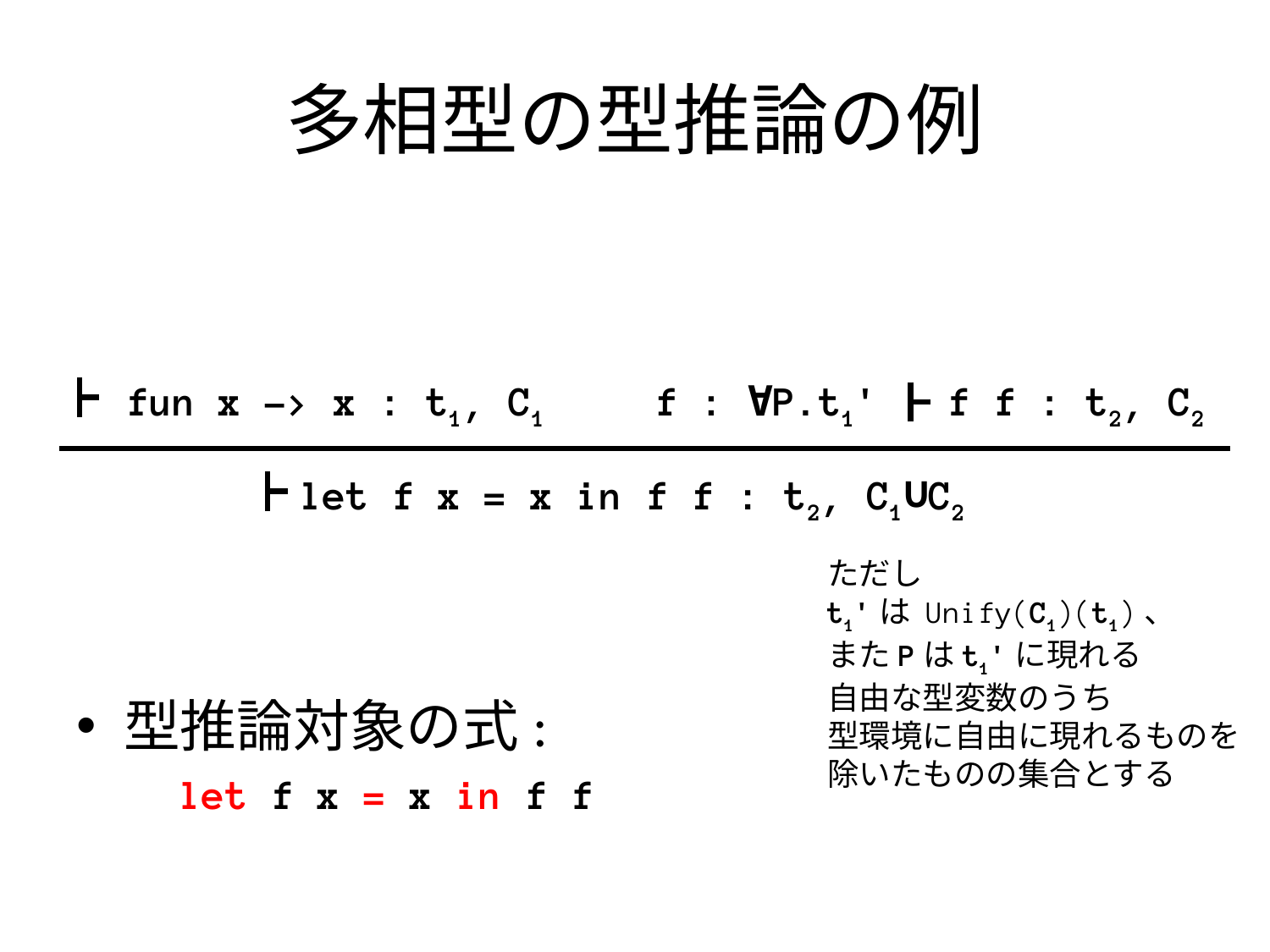

# 多相型の型推論の例
fun x -> x : t1, C1
f : ∀P.t1'   f f : t2, C2
let f x = x in f f : t2, C1∪C2
ただし
t1'は Unify(C1)(t1)、
またPはt1'に現れる
自由な型変数のうち
型環境に自由に現れるものを
除いたものの集合とする
型推論対象の式:
let f x = x in f f